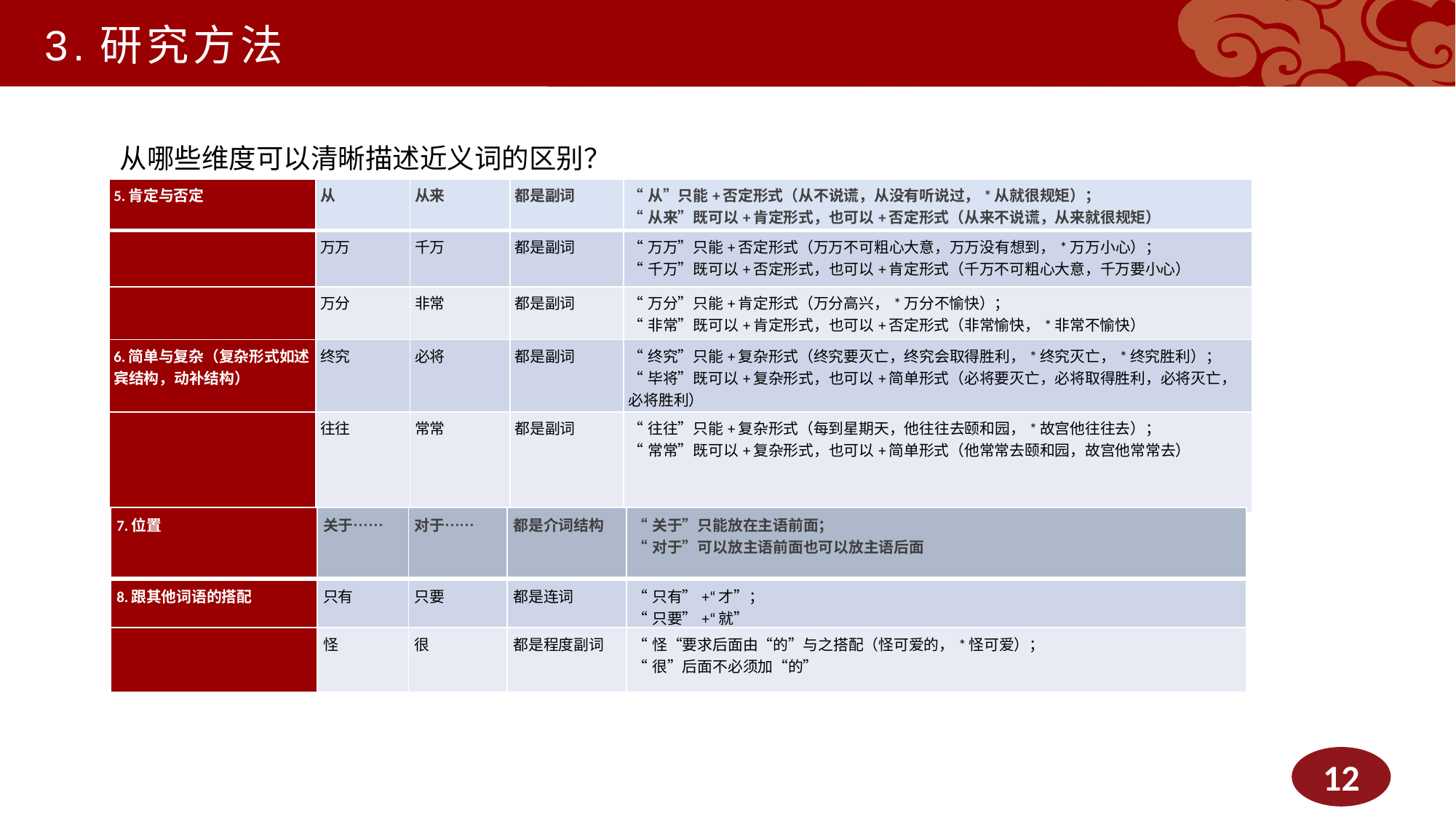

3.研究方法
从哪些维度可以清晰描述近义词的区别？
| 5.肯定与否定 | 从 | 从来 | 都是副词 | “从”只能+否定形式（从不说谎，从没有听说过，\*从就很规矩）； “从来”既可以+肯定形式，也可以+否定形式（从来不说谎，从来就很规矩） |
| --- | --- | --- | --- | --- |
|  | 万万 | 千万 | 都是副词 | “万万”只能+否定形式（万万不可粗心大意，万万没有想到，\*万万小心）； “千万”既可以+否定形式，也可以+肯定形式（千万不可粗心大意，千万要小心） |
|  | 万分 | 非常 | 都是副词 | “万分”只能+肯定形式（万分高兴，\*万分不愉快）； “非常”既可以+肯定形式，也可以+否定形式（非常愉快，\*非常不愉快） |
| 6.简单与复杂（复杂形式如述宾结构，动补结构） | 终究 | 必将 | 都是副词 | “终究”只能+复杂形式（终究要灭亡，终究会取得胜利，\*终究灭亡，\*终究胜利）； “毕将”既可以+复杂形式，也可以+简单形式（必将要灭亡，必将取得胜利，必将灭亡，必将胜利） |
|  | 往往 | 常常 | 都是副词 | “往往”只能+复杂形式（每到星期天，他往往去颐和园，\*故宫他往往去）； “常常”既可以+复杂形式，也可以+简单形式（他常常去颐和园，故宫他常常去） |
| 7.位置 | 关于…… | 对于…… | 都是介词结构 | “关于”只能放在主语前面； “对于”可以放主语前面也可以放主语后面 |
| --- | --- | --- | --- | --- |
| 8.跟其他词语的搭配 | 只有 | 只要 | 都是连词 | “只有”+“才”； “只要”+“就” |
|  | 怪 | 很 | 都是程度副词 | “怪“要求后面由“的”与之搭配（怪可爱的，\*怪可爱）； “很”后面不必须加“的” |